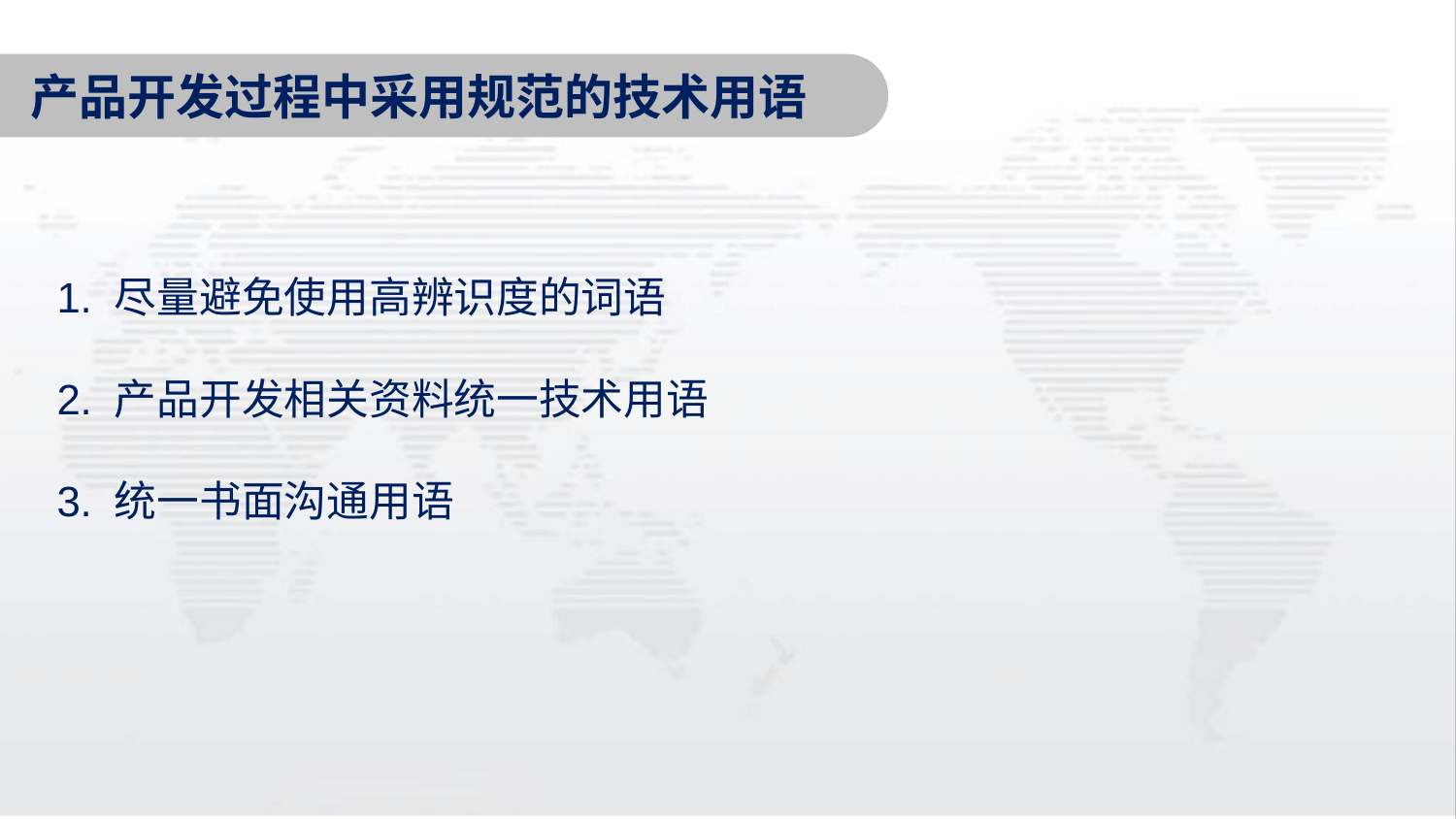

产品开发过程中采用规范的技术用语

    1. 尽量避免使用高辨识度的词语

    2. 产品开发相关资料统一技术用语

    3. 统一书面沟通用语